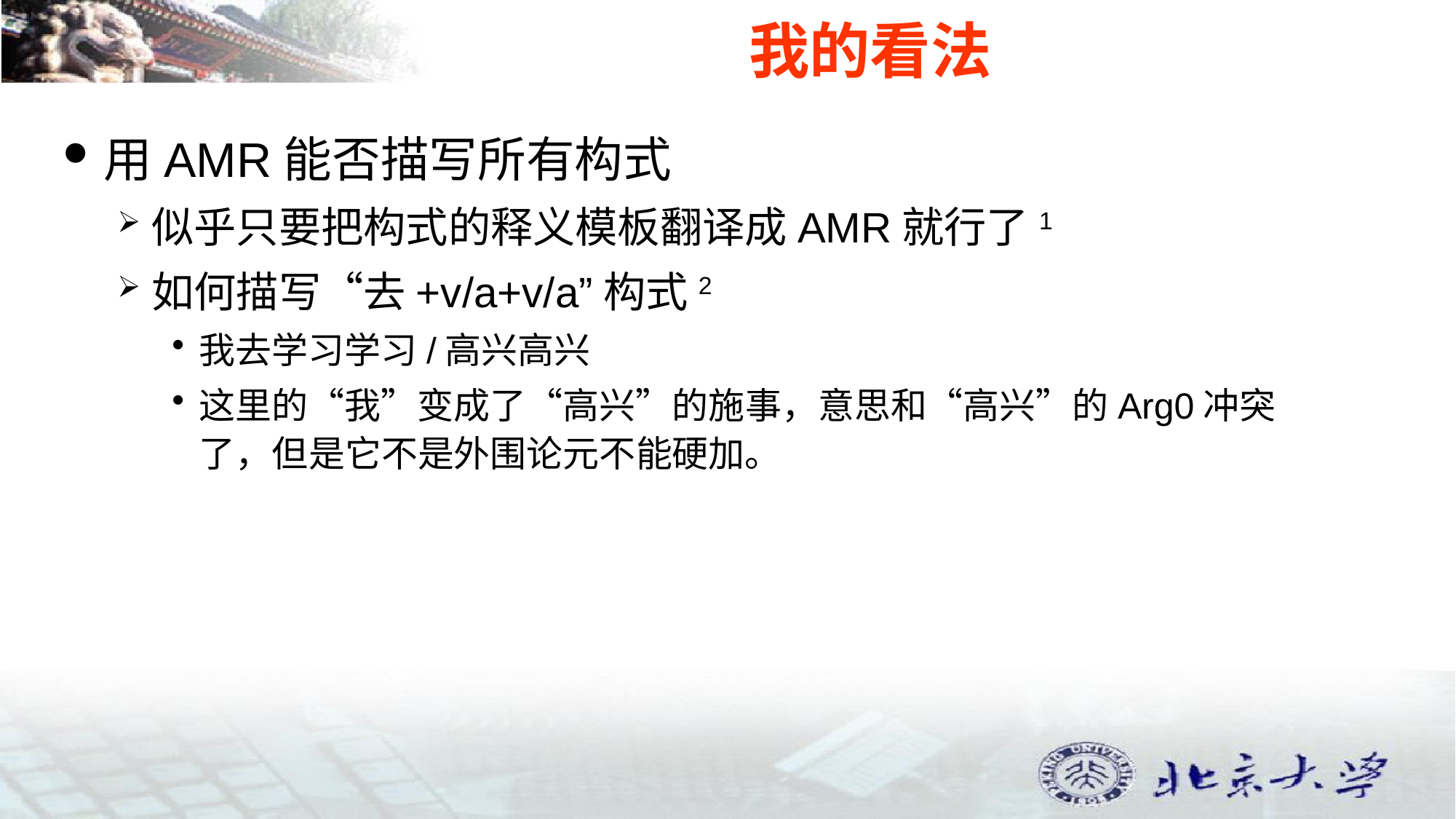

# 我的看法
用AMR能否描写所有构式
似乎只要把构式的释义模板翻译成AMR就行了1
如何描写“去+v/a+v/a”构式2
我去学习学习/高兴高兴
这里的“我”变成了“高兴”的施事，意思和“高兴”的Arg0冲突了，但是它不是外围论元不能硬加。